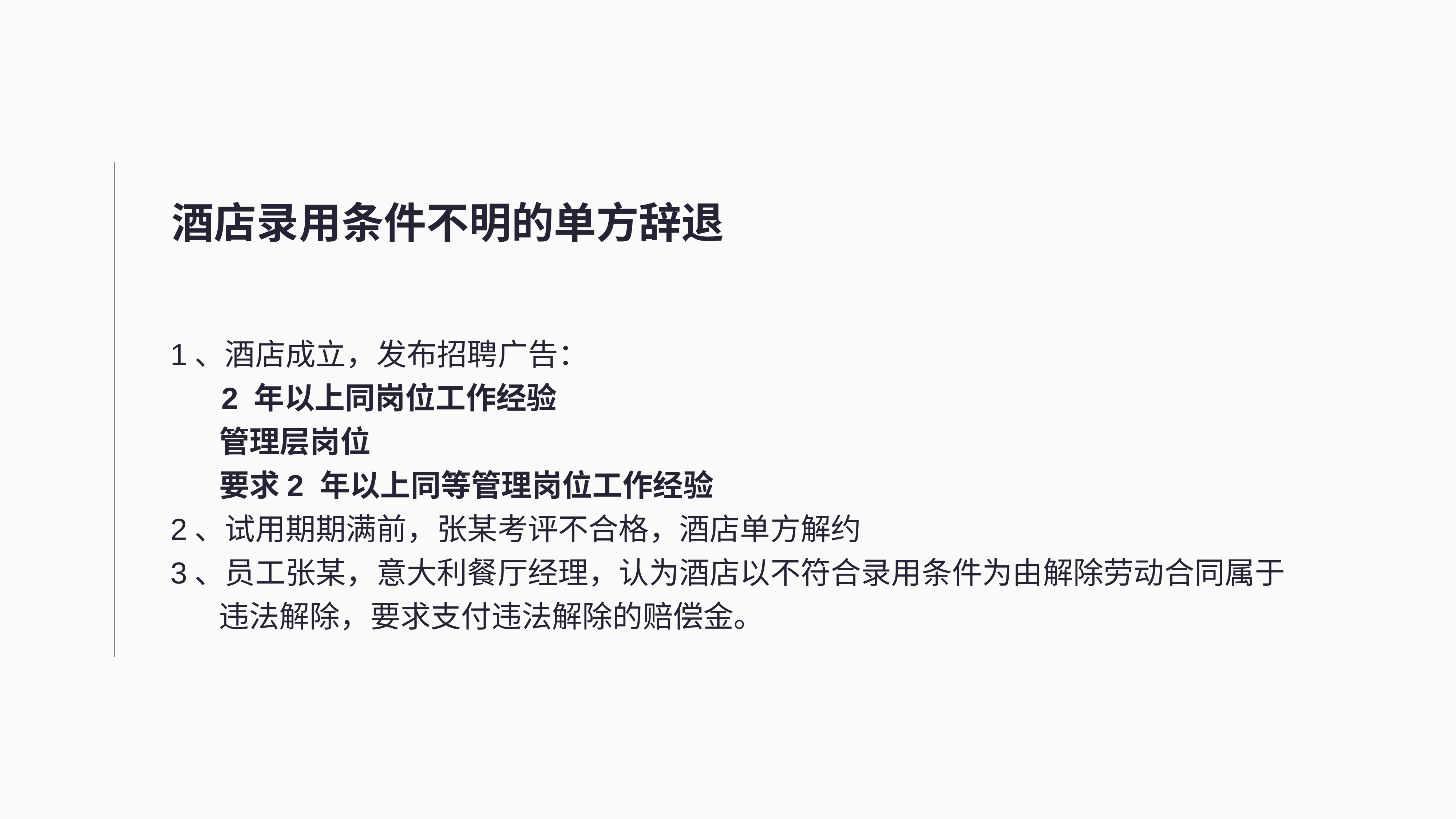

酒店录用条件不明的单方辞退
1、酒店成立，发布招聘广告：
      2 年以上同岗位工作经验
      管理层岗位
      要求2 年以上同等管理岗位工作经验
2、试用期期满前，张某考评不合格，酒店单方解约
3、员工张某，意大利餐厅经理，认为酒店以不符合录用条件为由解除劳动合同属于
      违法解除，要求支付违法解除的赔偿金。